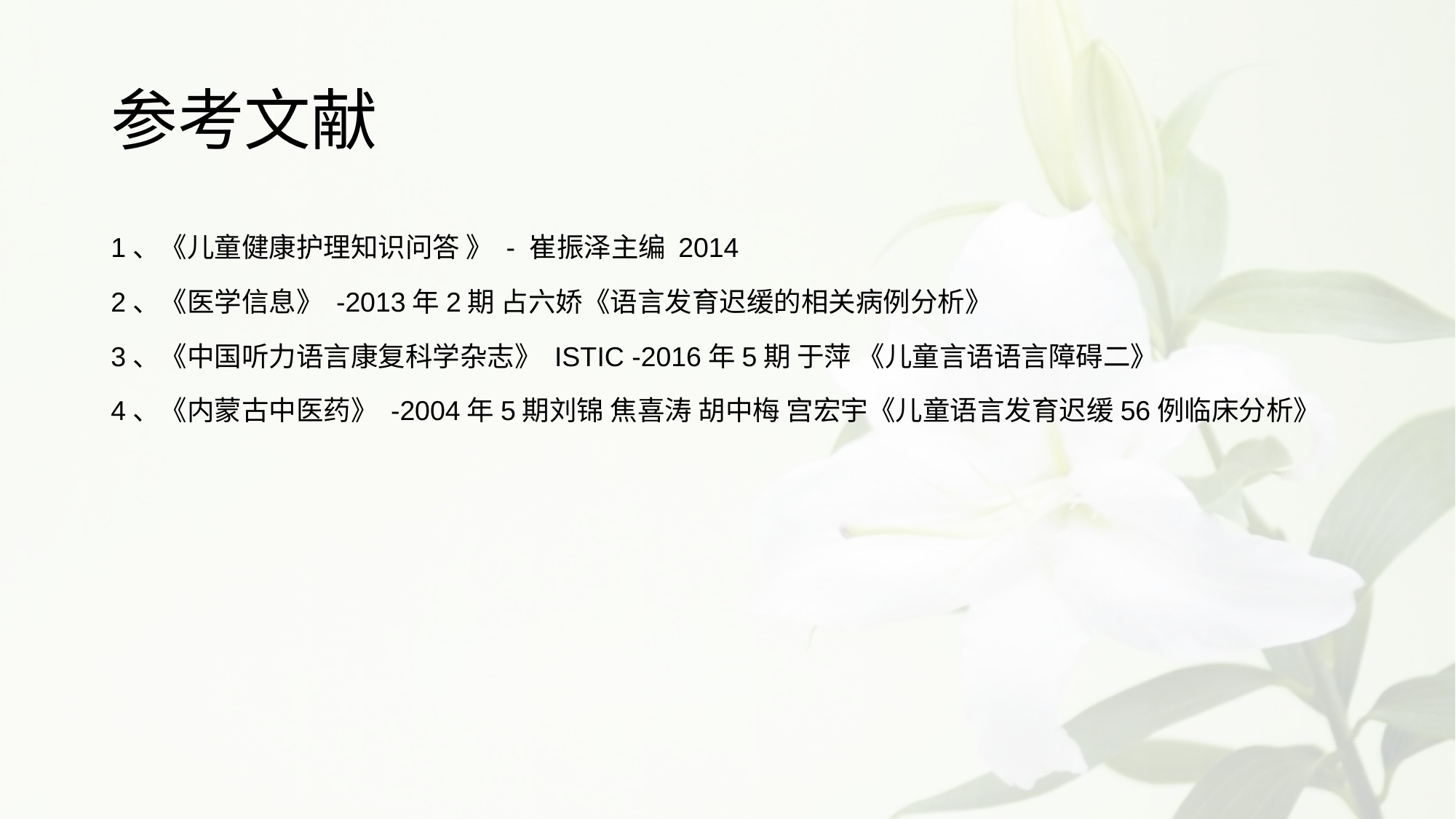

# 参考文献
1、《儿童健康护理知识问答 》 - 崔振泽主编 2014
2、《医学信息》 -2013年2期 占六娇《语言发育迟缓的相关病例分析》
3、《中国听力语言康复科学杂志》 ISTIC -2016年5期 于萍 《儿童言语语言障碍二》
4、《内蒙古中医药》 -2004年5期刘锦 焦喜涛 胡中梅 宫宏宇《儿童语言发育迟缓56例临床分析》